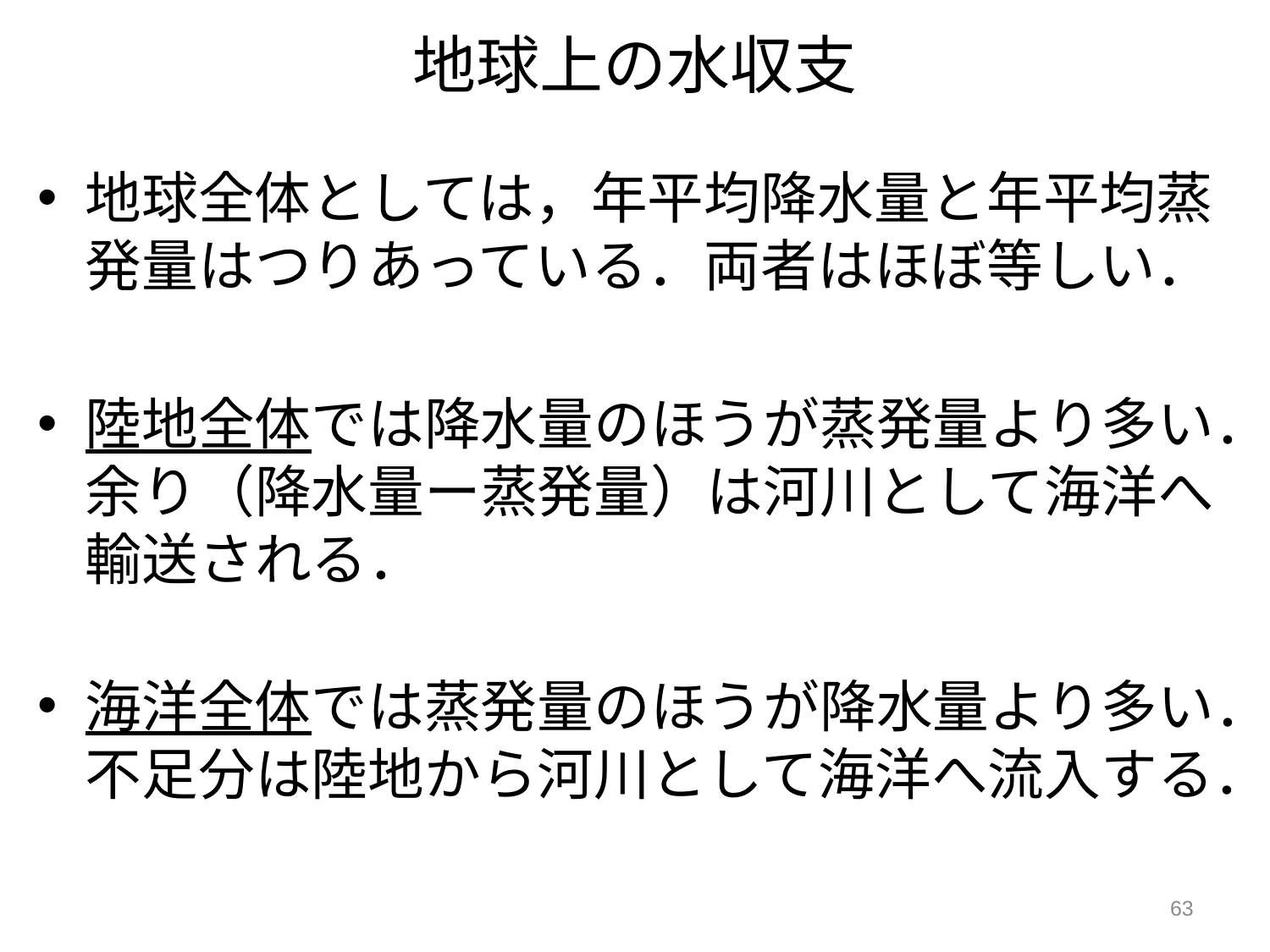

# 地球上の水収支
地球全体としては，年平均降水量と年平均蒸発量はつりあっている．両者はほぼ等しい．

陸地全体では降水量のほうが蒸発量より多い．余り（降水量ー蒸発量）は河川として海洋へ輸送される．
海洋全体では蒸発量のほうが降水量より多い．不足分は陸地から河川として海洋へ流入する．
63